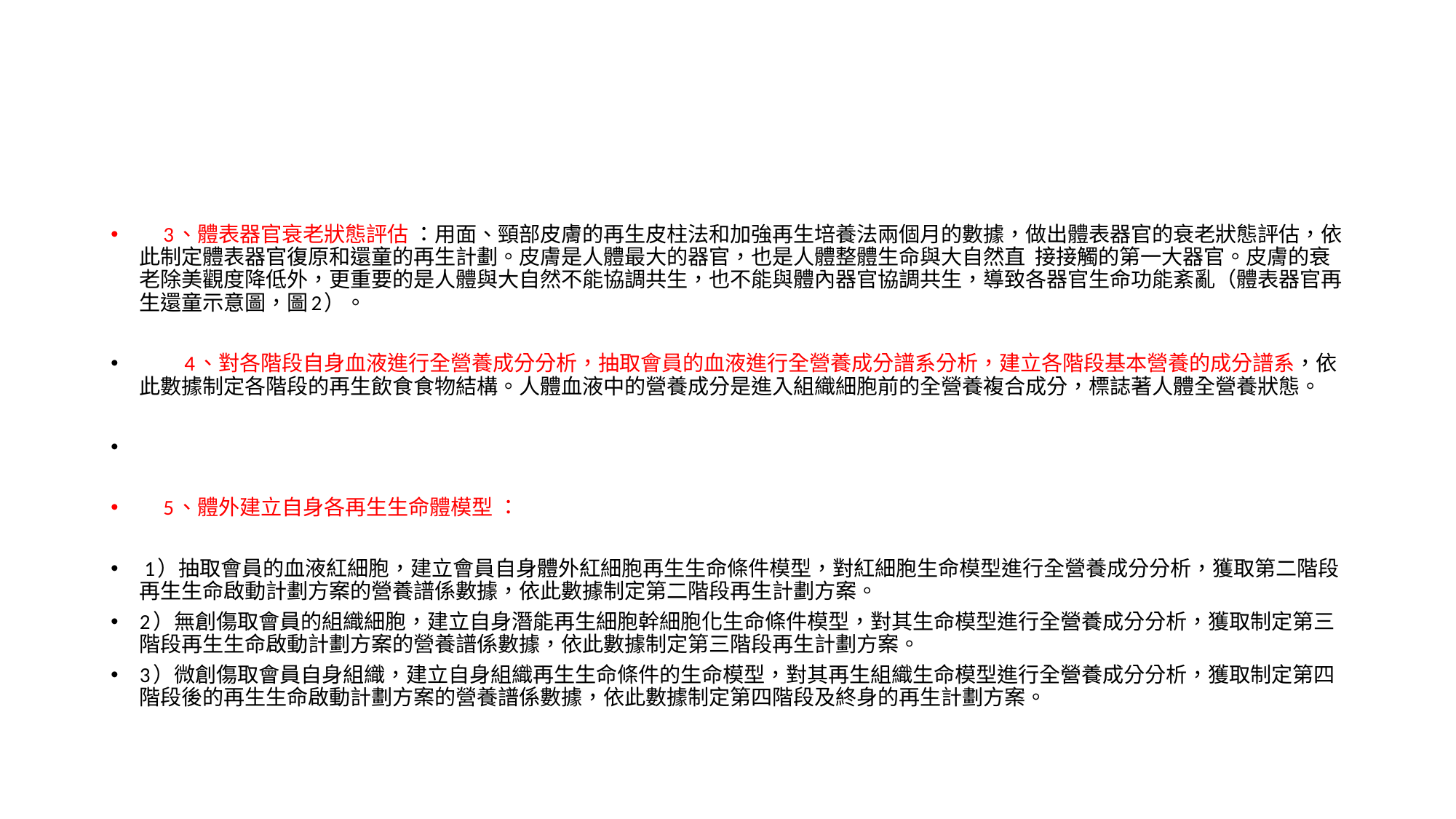

#
　3、體表器官衰老狀態評估 ：用面、頸部皮膚的再生皮柱法和加強再生培養法兩個月的數據，做出體表器官的衰老狀態評估，依此制定體表器官復原和還童的再生計劃。皮膚是人體最大的器官，也是人體整體生命與大自然直  接接觸的第一大器官。皮膚的衰老除美觀度降低外，更重要的是人體與大自然不能協調共生，也不能與體內器官協調共生，導致各器官生命功能紊亂（體表器官再生還童示意圖，圖2）。

　　4、對各階段自身血液進行全營養成分分析，抽取會員的血液進行全營養成分譜系分析，建立各階段基本營養的成分譜系，依此數據制定各階段的再生飲食食物結構。人體血液中的營養成分是進入組織細胞前的全營養複合成分，標誌著人體全營養狀態。

　5、體外建立自身各再生生命體模型 ：

 1）抽取會員的血液紅細胞，建立會員自身體外紅細胞再生生命條件模型，對紅細胞生命模型進行全營養成分分析，獲取第二階段再生生命啟動計劃方案的營養譜係數據，依此數據制定第二階段再生計劃方案。
2）無創傷取會員的組織細胞，建立自身潛能再生細胞幹細胞化生命條件模型，對其生命模型進行全營養成分分析，獲取制定第三階段再生生命啟動計劃方案的營養譜係數據，依此數據制定第三階段再生計劃方案。
3）微創傷取會員自身組織，建立自身組織再生生命條件的生命模型，對其再生組織生命模型進行全營養成分分析，獲取制定第四階段後的再生生命啟動計劃方案的營養譜係數據，依此數據制定第四階段及終身的再生計劃方案。